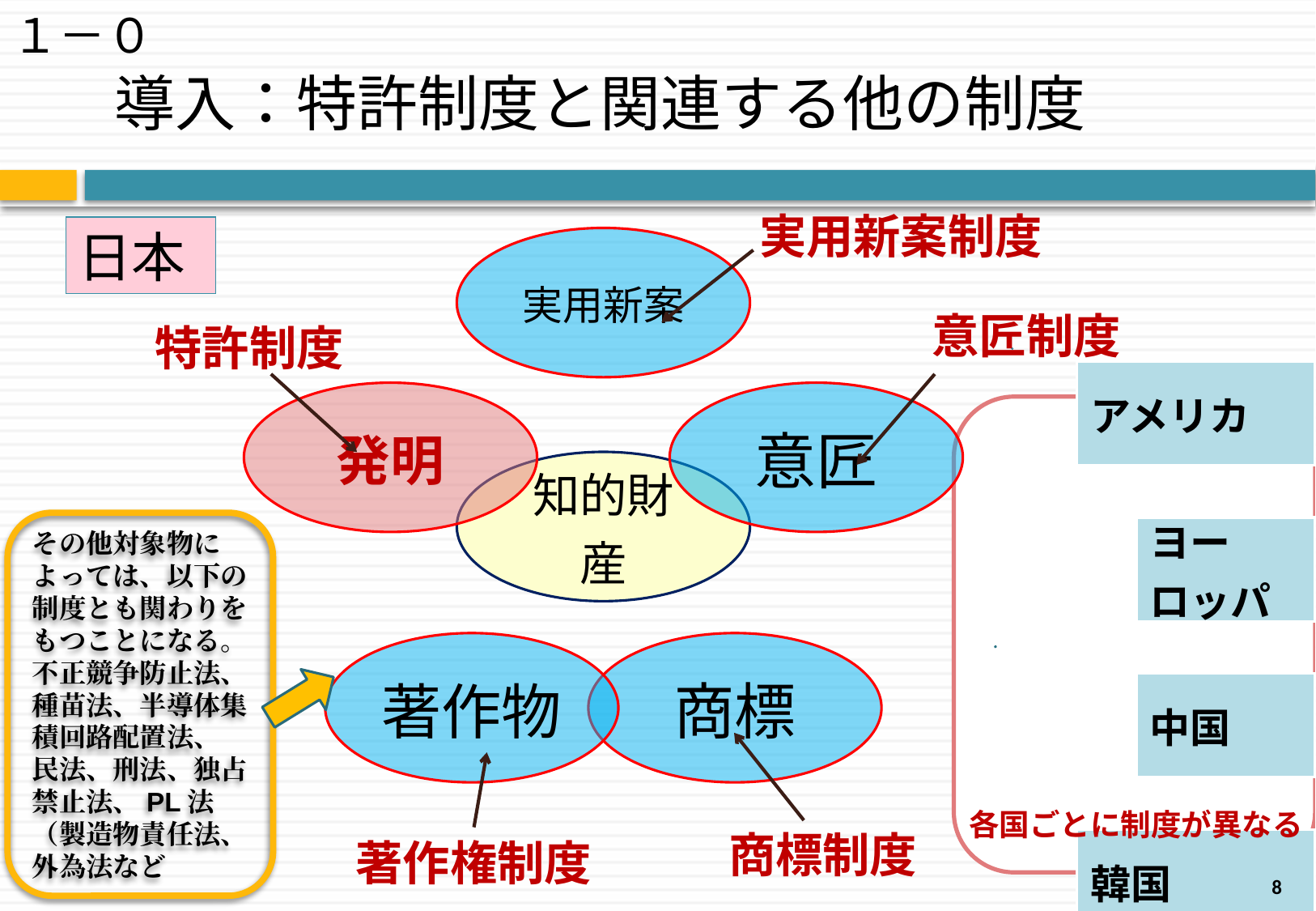

１－０
導入：特許制度と関連する他の制度
実用新案制度
日本
知的財産
実用新案
意匠
商標
著作物
発明
アメリカ
ヨーロッパ
中国
韓国
意匠制度
特許制度

その他対象物によっては、以下の制度とも関わりをもつことになる。
不正競争防止法、種苗法、半導体集積回路配置法、
民法、刑法、独占禁止法、PL法（製造物責任法、外為法など

各国ごとに制度が異なる
商標制度
著作権制度
8